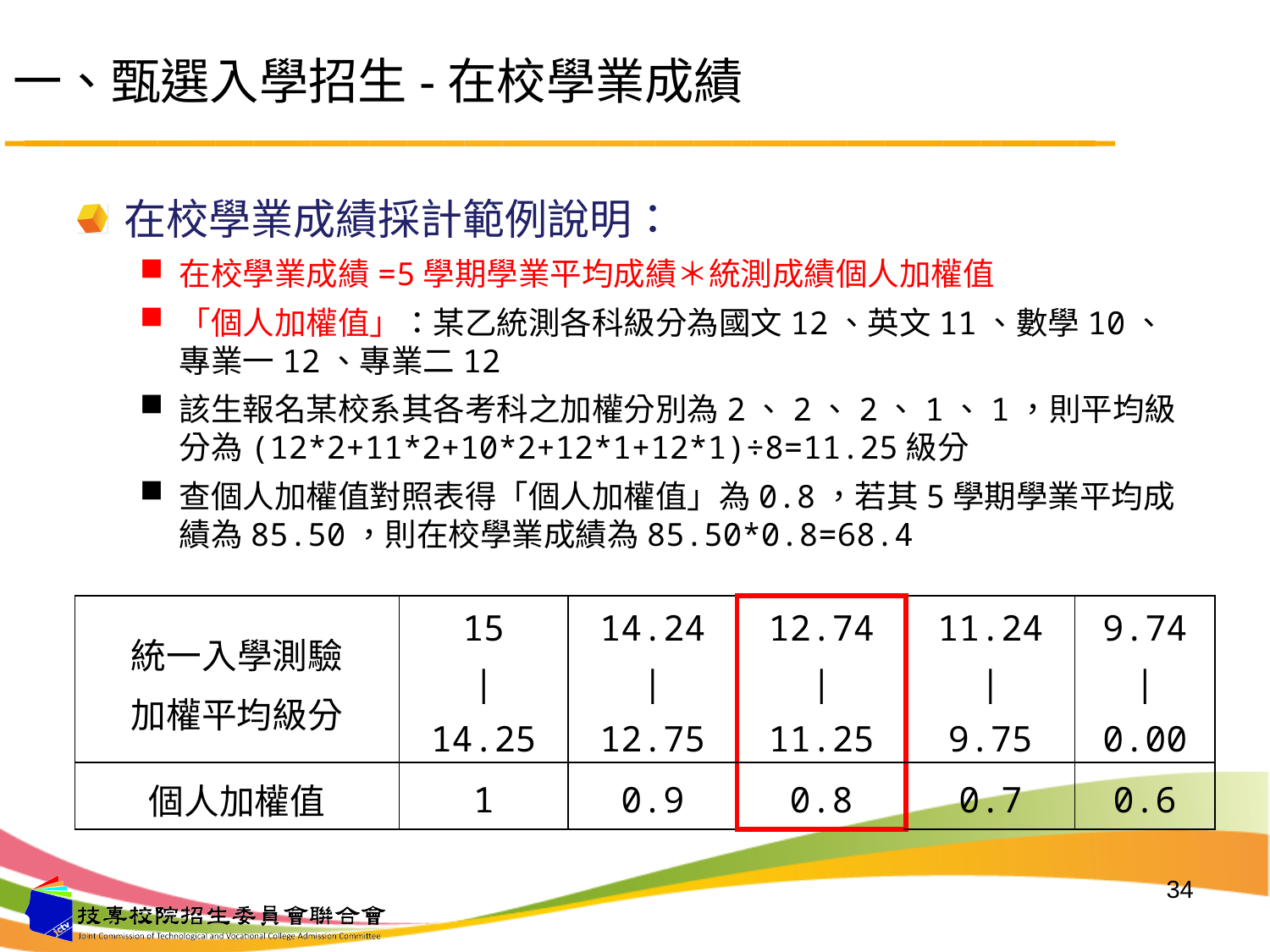

# 一、甄選入學招生-在校學業成績
在校學業成績採計範例說明：
在校學業成績=5學期學業平均成績＊統測成績個人加權值
「個人加權值」：某乙統測各科級分為國文12、英文11、數學10、專業一12、專業二12
該生報名某校系其各考科之加權分別為2、2、2、1、1，則平均級分為(12*2+11*2+10*2+12*1+12*1)÷8=11.25級分
查個人加權值對照表得「個人加權值」為0.8，若其5學期學業平均成績為85.50，則在校學業成績為85.50*0.8=68.4
| 統一入學測驗 加權平均級分 | 15 | 14.25 | 14.24 | 12.75 | 12.74 | 11.25 | 11.24 | 9.75 | 9.74 | 0.00 |
| --- | --- | --- | --- | --- | --- |
| 個人加權值 | 1 | 0.9 | 0.8 | 0.7 | 0.6 |
34